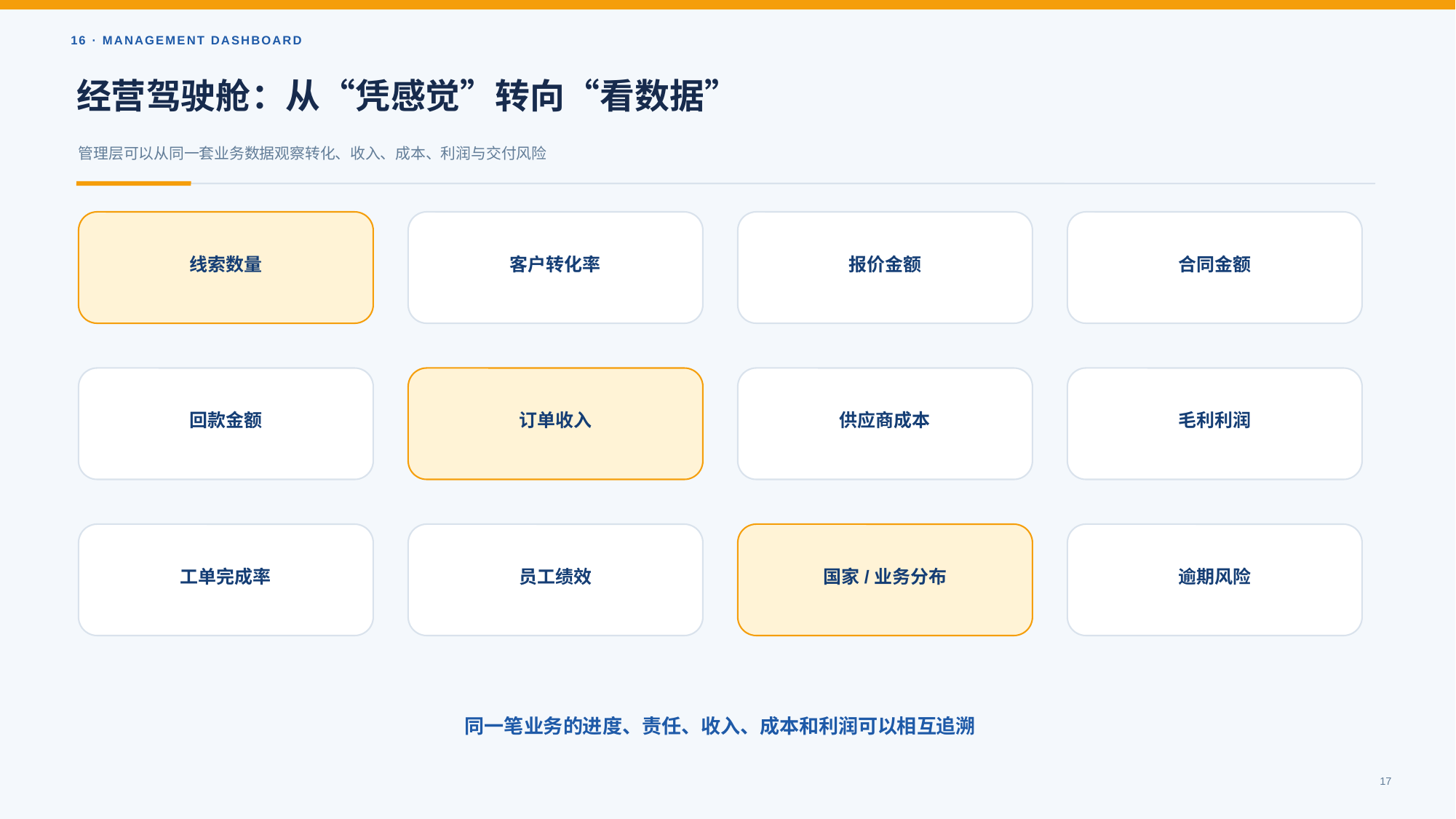

16 · MANAGEMENT DASHBOARD
经营驾驶舱：从“凭感觉”转向“看数据”
管理层可以从同一套业务数据观察转化、收入、成本、利润与交付风险

线索数量
客户转化率
报价金额
合同金额

回款金额
订单收入
供应商成本
毛利利润

工单完成率
员工绩效
国家/业务分布
逾期风险
同一笔业务的进度、责任、收入、成本和利润可以相互追溯
17